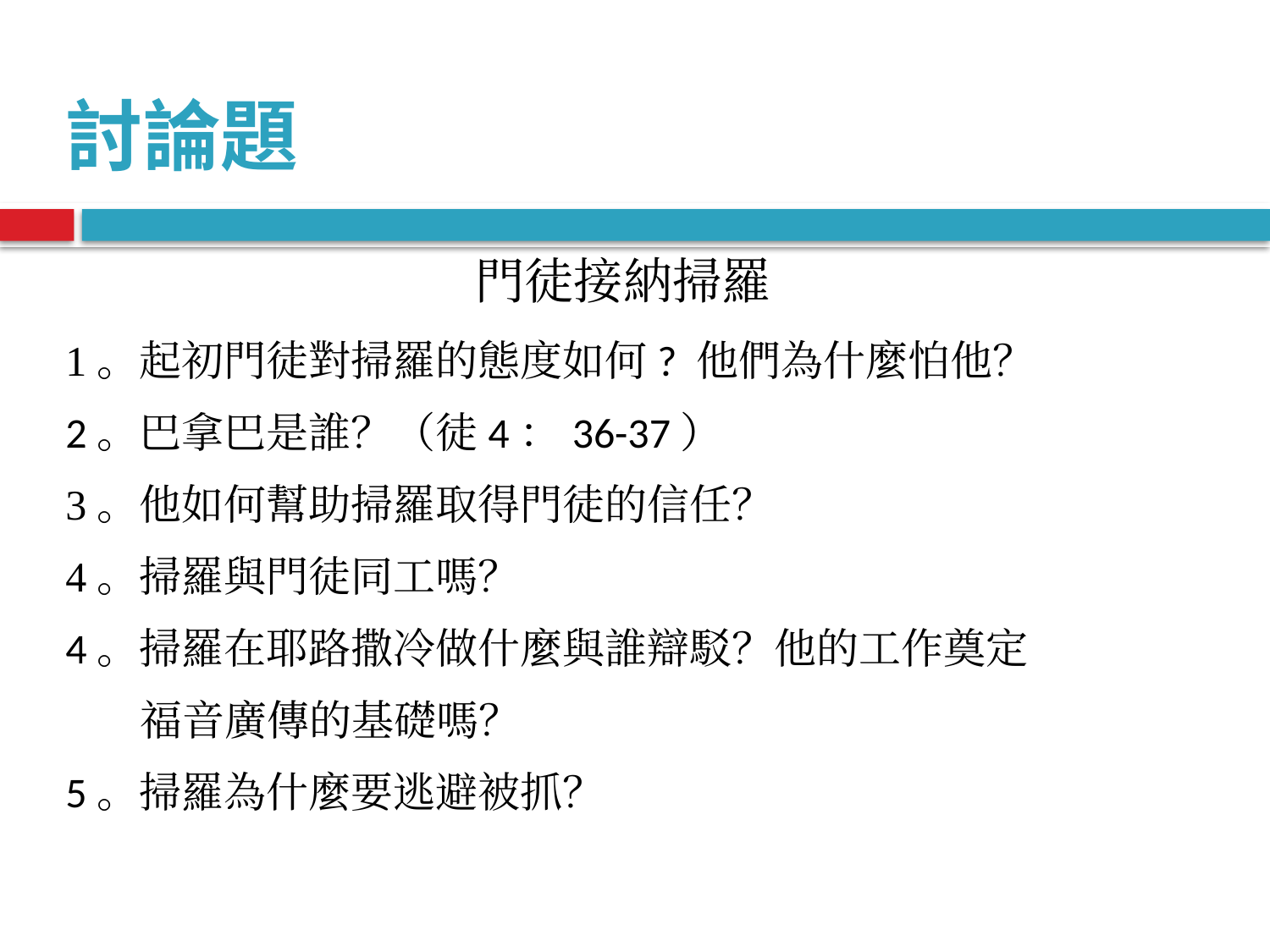

討論題
                            門徒接納掃羅

1。起初門徒對掃羅的態度如何? 他們為什麼怕他？
2。巴拿巴是誰？（徒4：36-37）
3。他如何幫助掃羅取得門徒的信任？
4。掃羅與門徒同工嗎？
4。掃羅在耶路撒冷做什麼與誰辯駁？他的工作奠定
      福音廣傳的基礎嗎？
5。掃羅為什麼要逃避被抓？